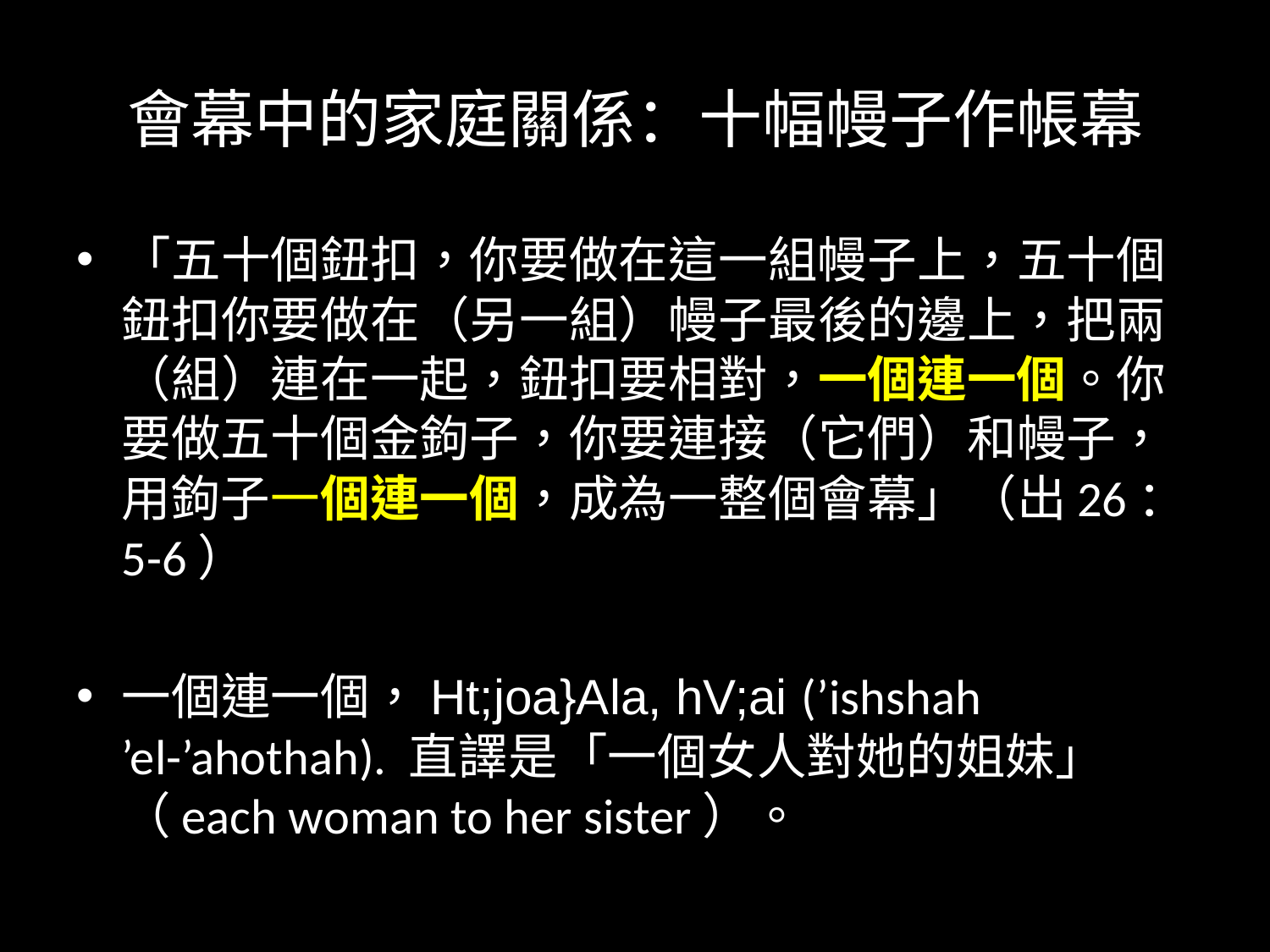

# 會幕中的家庭關係：十幅幔子作帳幕
「五十個鈕扣，你要做在這一組幔子上，五十個鈕扣你要做在（另一組）幔子最後的邊上，把兩（組）連在一起，鈕扣要相對，一個連一個。你要做五十個金鉤子，你要連接（它們）和幔子，用鉤子一個連一個，成為一整個會幕」（出26：5-6）

一個連一個，Ht;joa}Ala, hV;ai (’ishshah ’el-’ahothah). 直譯是「一個女人對她的姐妹」（each woman to her sister）。